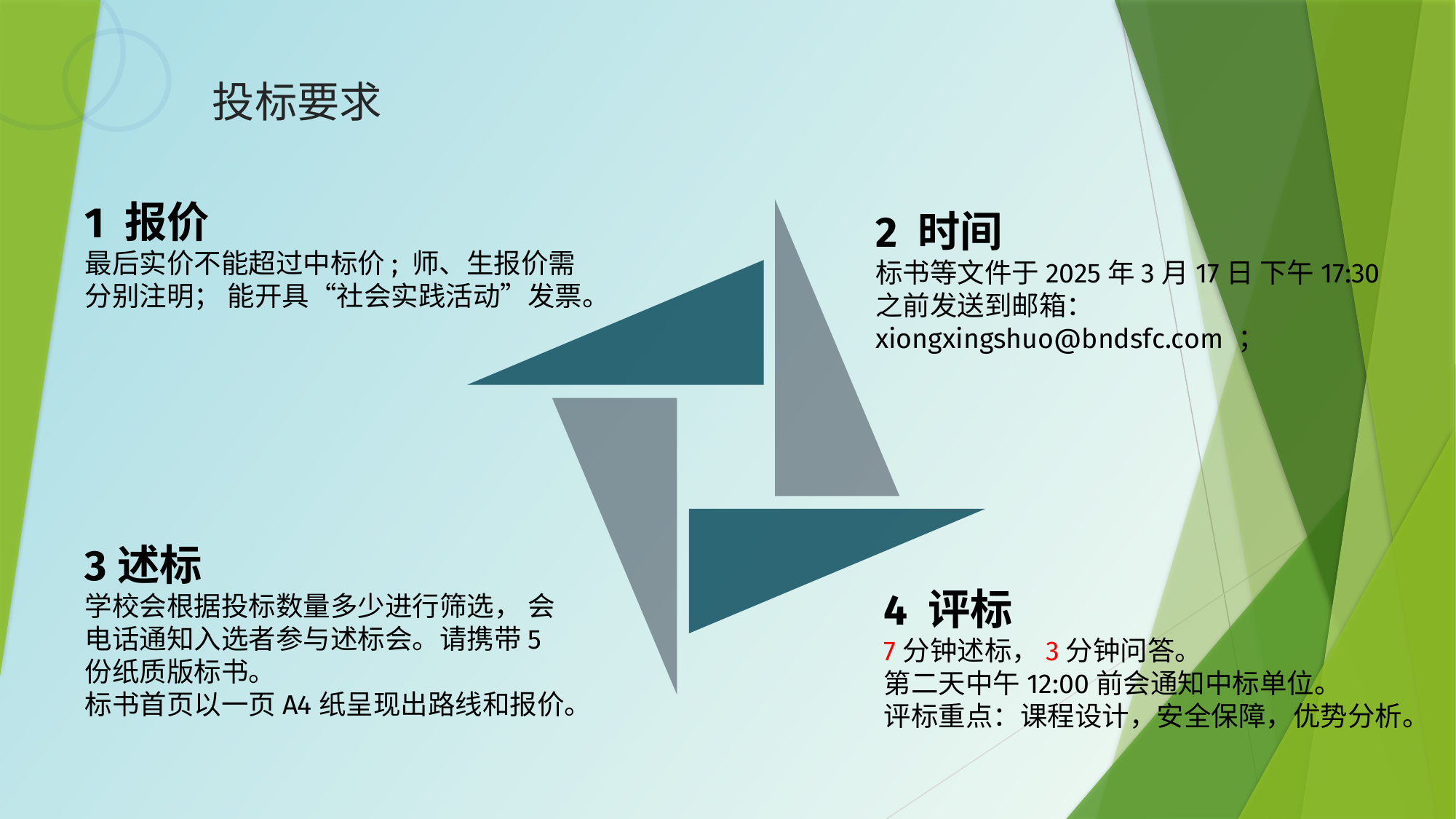

投标要求
1 报价
最后实价不能超过中标价; 师、生报价需分别注明； 能开具“社会实践活动”发票。

2 时间
标书等文件于2025年3月17日 下午17:30之前发送到邮箱：xiongxingshuo@bndsfc.com ；
3述标
学校会根据投标数量多少进行筛选， 会电话通知入选者参与述标会。请携带5份纸质版标书。
标书首页以一页A4纸呈现出路线和报价。
4 评标
7分钟述标，3分钟问答。
第二天中午12:00前会通知中标单位。
评标重点：课程设计，安全保障，优势分析。